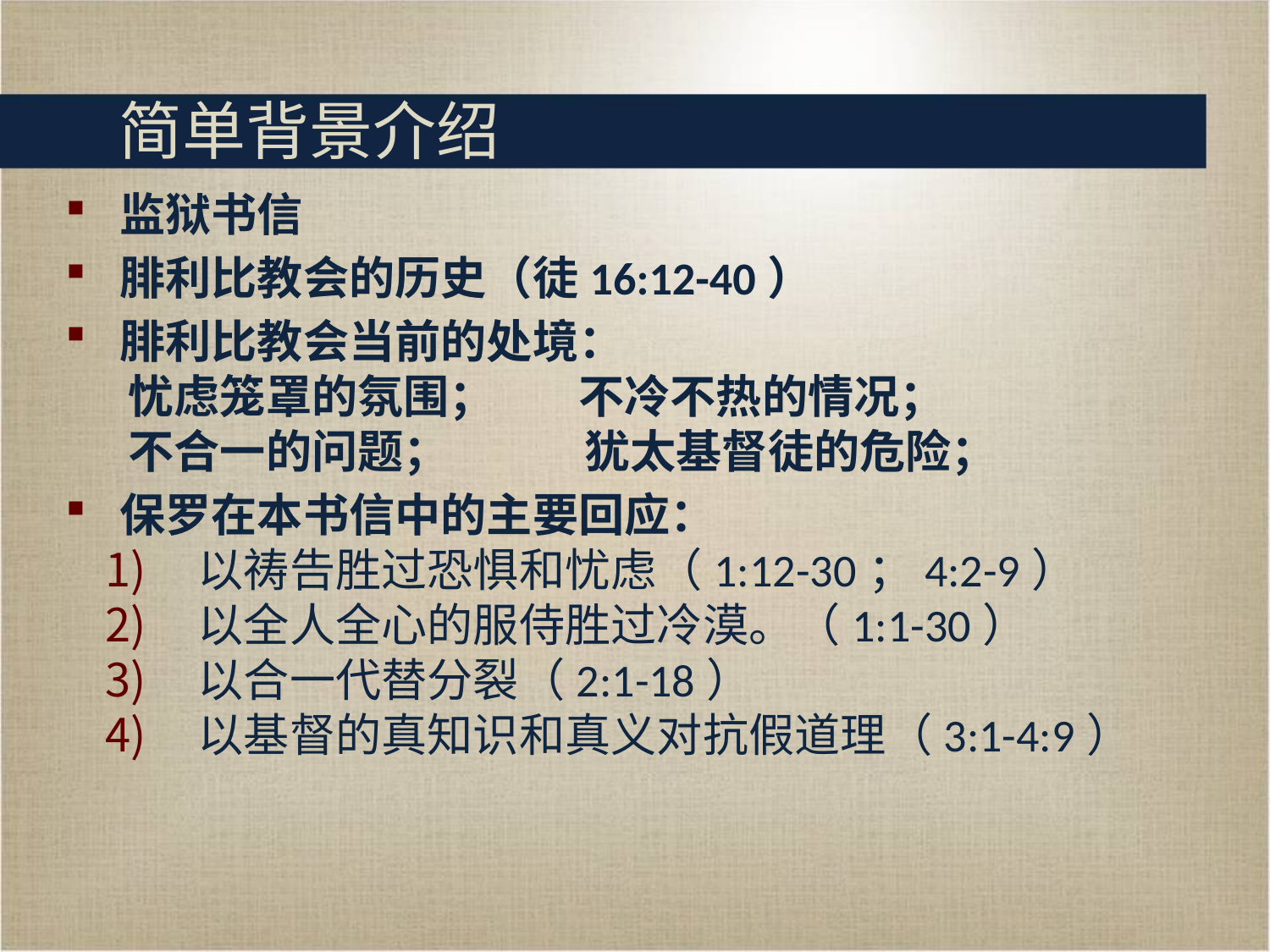

# 简单背景介绍
 监狱书信

 腓利比教会的历史（徒16:12-40）

 腓利比教会当前的处境：
     忧虑笼罩的氛围；        不冷不热的情况；
     不合一的问题；             犹太基督徒的危险；

 保罗在本书信中的主要回应：
 以祷告胜过恐惧和忧虑（1:12-30；4:2-9）
 以全人全心的服侍胜过冷漠。（1:1-30）
 以合一代替分裂（2:1-18）
 以基督的真知识和真义对抗假道理（3:1-4:9）